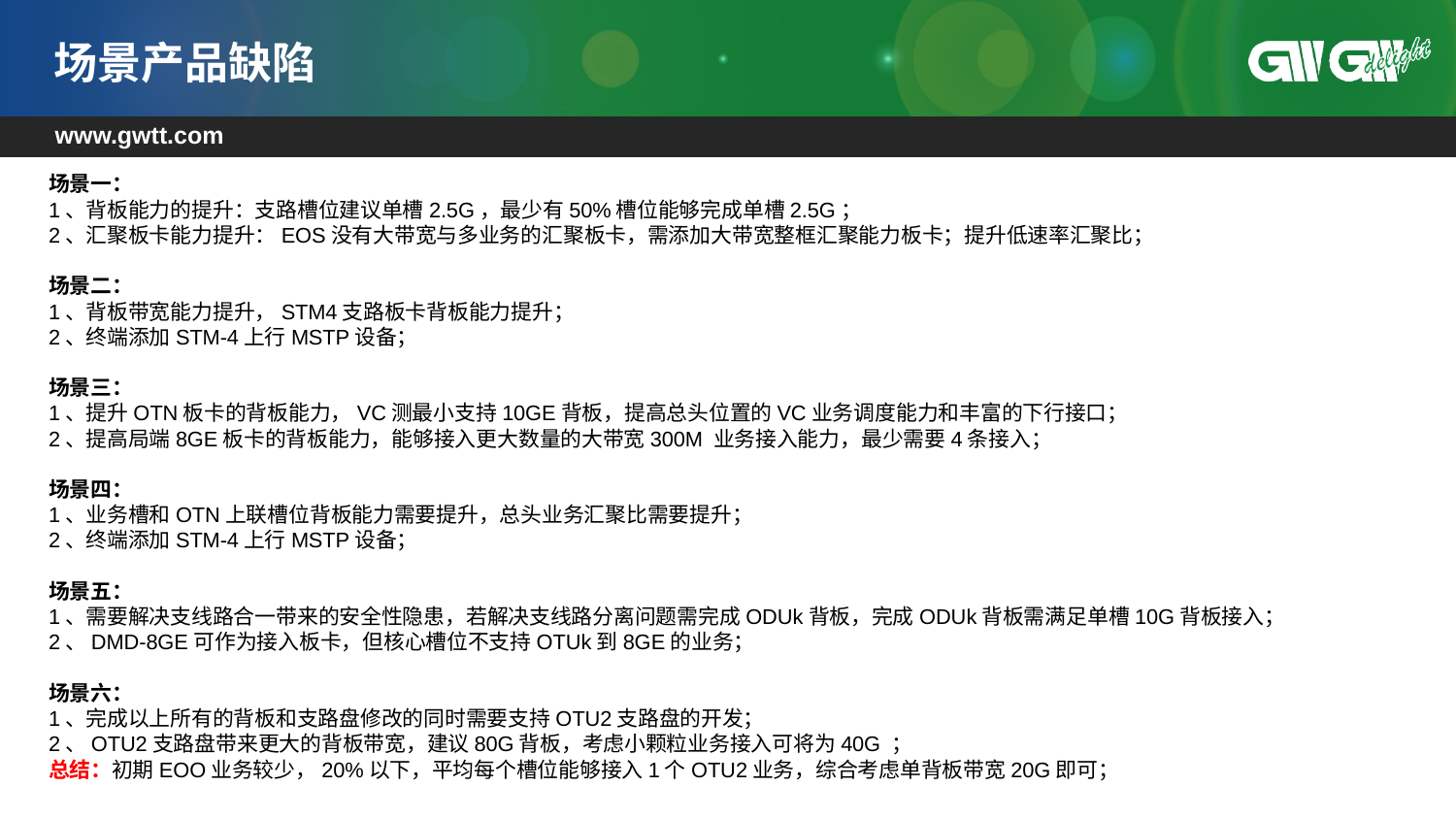

# 场景产品缺陷
场景一：
1、背板能力的提升：支路槽位建议单槽2.5G，最少有50%槽位能够完成单槽2.5G；
2、汇聚板卡能力提升：EOS没有大带宽与多业务的汇聚板卡，需添加大带宽整框汇聚能力板卡；提升低速率汇聚比；

场景二：
1、背板带宽能力提升，STM4支路板卡背板能力提升；
2、终端添加STM-4上行MSTP设备；

场景三：
1、提升OTN板卡的背板能力，VC测最小支持10GE背板，提高总头位置的VC业务调度能力和丰富的下行接口；
2、提高局端8GE板卡的背板能力，能够接入更大数量的大带宽300M 业务接入能力，最少需要4条接入；

场景四：
1、业务槽和OTN上联槽位背板能力需要提升，总头业务汇聚比需要提升；
2、终端添加STM-4上行MSTP设备；

场景五：
1、需要解决支线路合一带来的安全性隐患，若解决支线路分离问题需完成ODUk背板，完成ODUk背板需满足单槽10G背板接入；
2、DMD-8GE可作为接入板卡，但核心槽位不支持OTUk到8GE的业务；

场景六：
1、完成以上所有的背板和支路盘修改的同时需要支持OTU2支路盘的开发；
2、OTU2支路盘带来更大的背板带宽，建议80G背板，考虑小颗粒业务接入可将为40G ；
总结：初期EOO业务较少，20%以下，平均每个槽位能够接入1个OTU2业务，综合考虑单背板带宽20G即可；